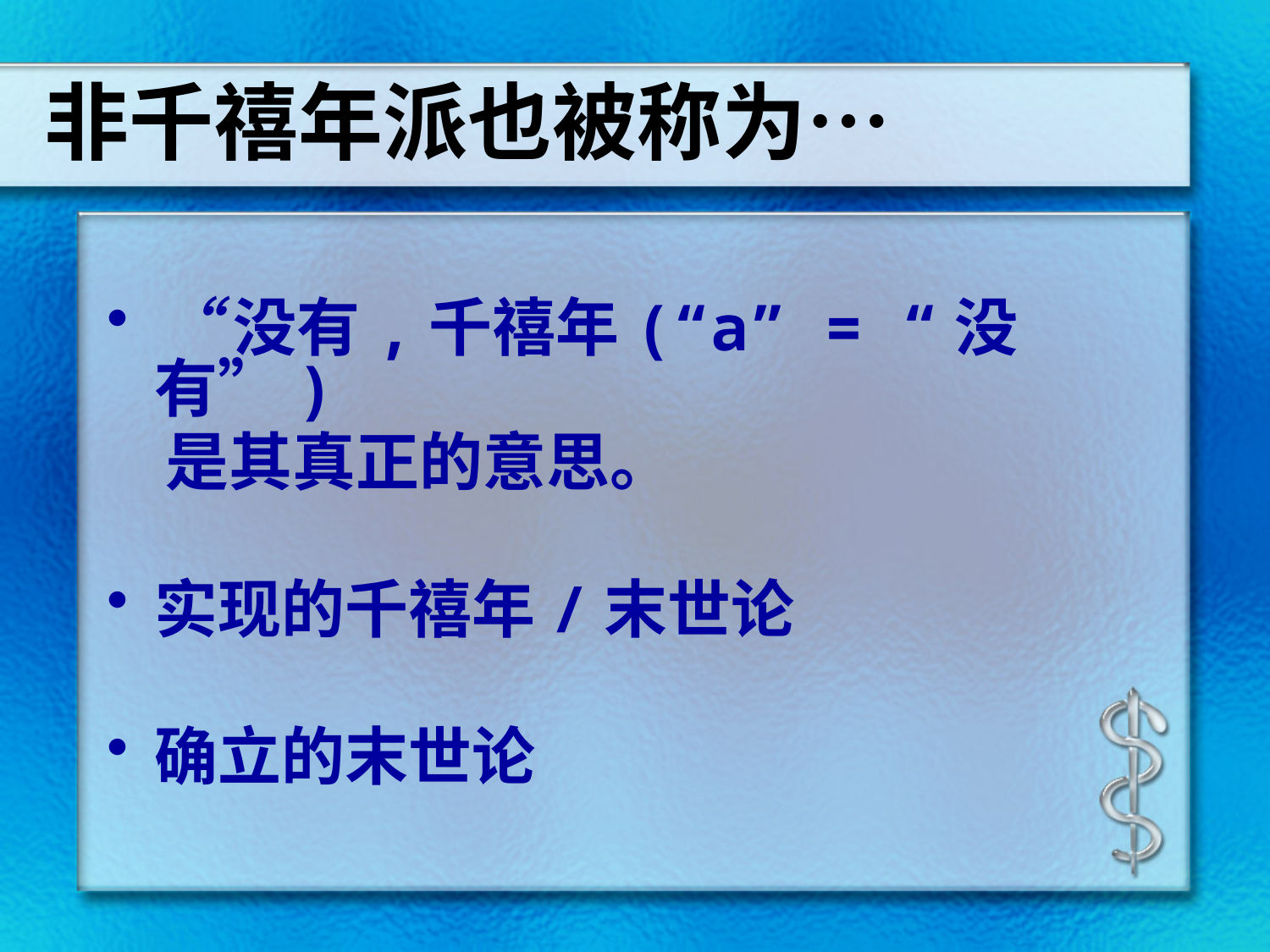

# 非千禧年派也被称为…
“没有,千禧年(“a” = “没有”)
   是其真正的意思。

实现的千禧年/末世论

确立的末世论